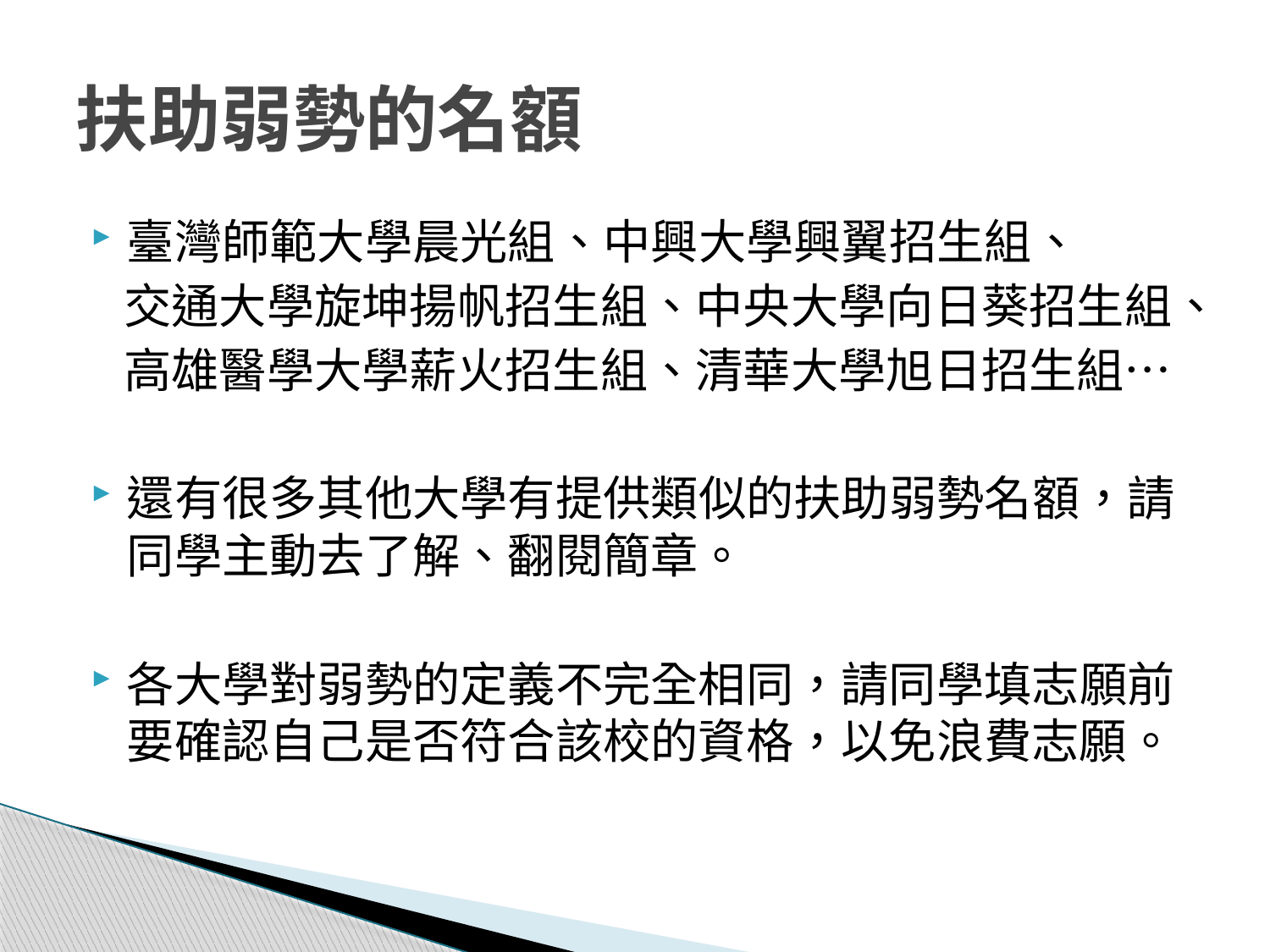

# 扶助弱勢的名額
臺灣師範大學晨光組、中興大學興翼招生組、
  交通大學旋坤揚帆招生組、中央大學向日葵招生組、
  高雄醫學大學薪火招生組、清華大學旭日招生組…

還有很多其他大學有提供類似的扶助弱勢名額，請同學主動去了解、翻閱簡章。

各大學對弱勢的定義不完全相同，請同學填志願前要確認自己是否符合該校的資格，以免浪費志願。